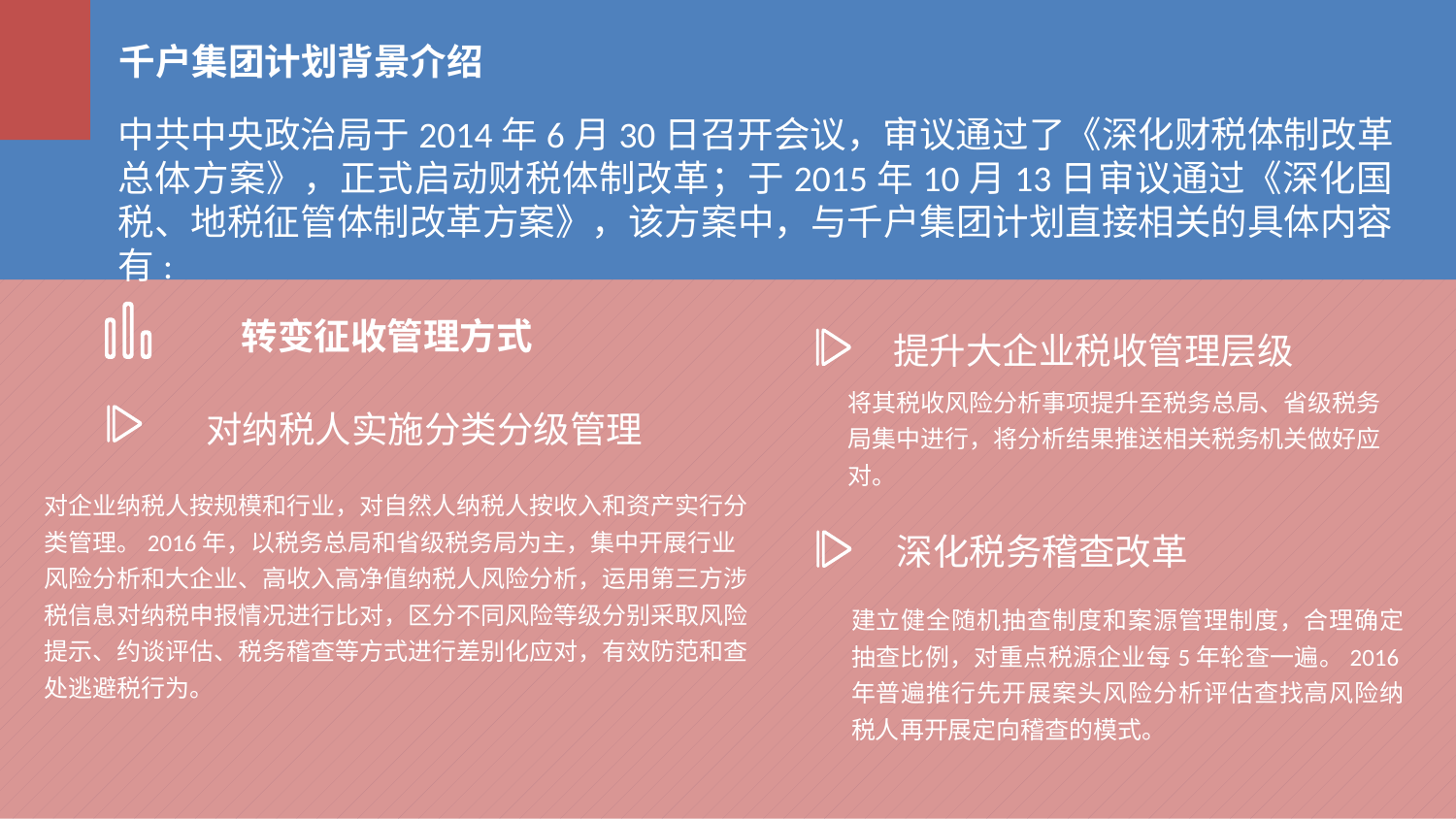

千户集团计划背景介绍
中共中央政治局于2014年6月30日召开会议，审议通过了《深化财税体制改革总体方案》，正式启动财税体制改革；于2015年10月13日审议通过《深化国税、地税征管体制改革方案》，该方案中，与千户集团计划直接相关的具体内容有:

转变征收管理方式
提升大企业税收管理层级

将其税收风险分析事项提升至税务总局、省级税务局集中进行，将分析结果推送相关税务机关做好应对。
对纳税人实施分类分级管理

对企业纳税人按规模和行业，对自然人纳税人按收入和资产实行分类管理。2016年，以税务总局和省级税务局为主，集中开展行业风险分析和大企业、高收入高净值纳税人风险分析，运用第三方涉税信息对纳税申报情况进行比对，区分不同风险等级分别采取风险提示、约谈评估、税务稽查等方式进行差别化应对，有效防范和查处逃避税行为。
深化税务稽查改革

建立健全随机抽查制度和案源管理制度，合理确定抽查比例，对重点税源企业每5年轮查一遍。2016年普遍推行先开展案头风险分析评估查找高风险纳税人再开展定向稽查的模式。